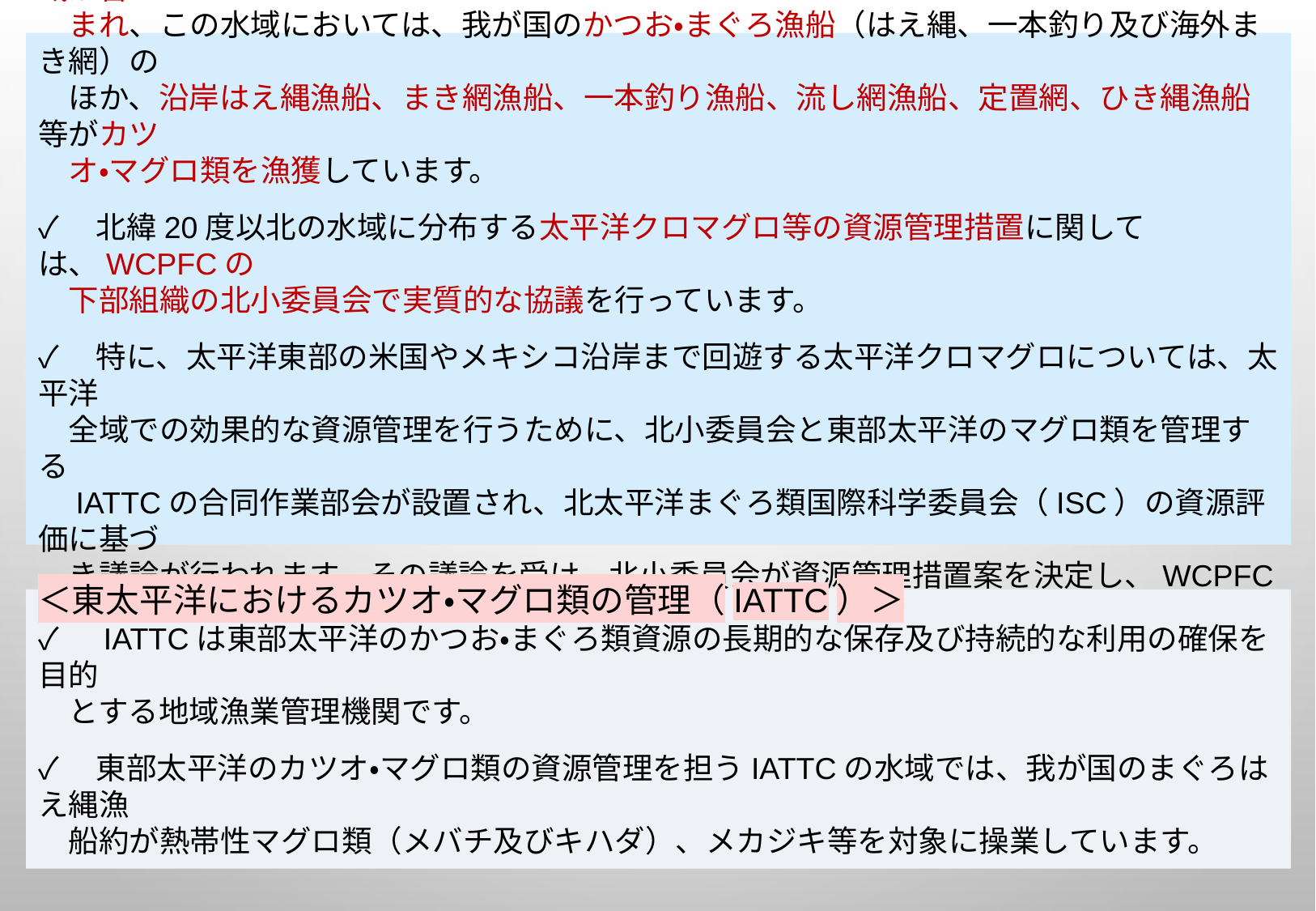

＜西太平洋におけるカツオ・マグロ類の管理（WCPFC）＞
✓　太平洋の西側でカツオ・マグロ類の資源管理を担うWCPFCの水域には、我が国周辺水域が含
　まれ、この水域においては、我が国のかつお・まぐろ漁船（はえ縄、一本釣り及び海外まき網）の
　ほか、沿岸はえ縄漁船、まき網漁船、一本釣り漁船、流し網漁船、定置網、ひき縄漁船等がカツ
　オ・マグロ類を漁獲しています。

✓　北緯20度以北の水域に分布する太平洋クロマグロ等の資源管理措置に関しては、WCPFCの
　下部組織の北小委員会で実質的な協議を行っています。

✓　特に、太平洋東部の米国やメキシコ沿岸まで回遊する太平洋クロマグロについては、太平洋
　全域での効果的な資源管理を行うために、北小委員会と東部太平洋のマグロ類を管理する
　IATTCの合同作業部会が設置され、北太平洋まぐろ類国際科学委員会（ISC）の資源評価に基づ
　き議論が行われます。その議論を受け、北小委員会が資源管理措置案を決定し、WCPFCへ勧
　告を行っています。

# Ⅰ.●●
＜東太平洋におけるカツオ・マグロ類の管理（IATTC）＞
✓　IATTCは東部太平洋のかつお・まぐろ類資源の長期的な保存及び持続的な利用の確保を目的
　とする地域漁業管理機関です。

✓　東部太平洋のカツオ・マグロ類の資源管理を担うIATTCの水域では、我が国のまぐろはえ縄漁
　船約が熱帯性マグロ類（メバチ及びキハダ）、メカジキ等を対象に操業しています。

44